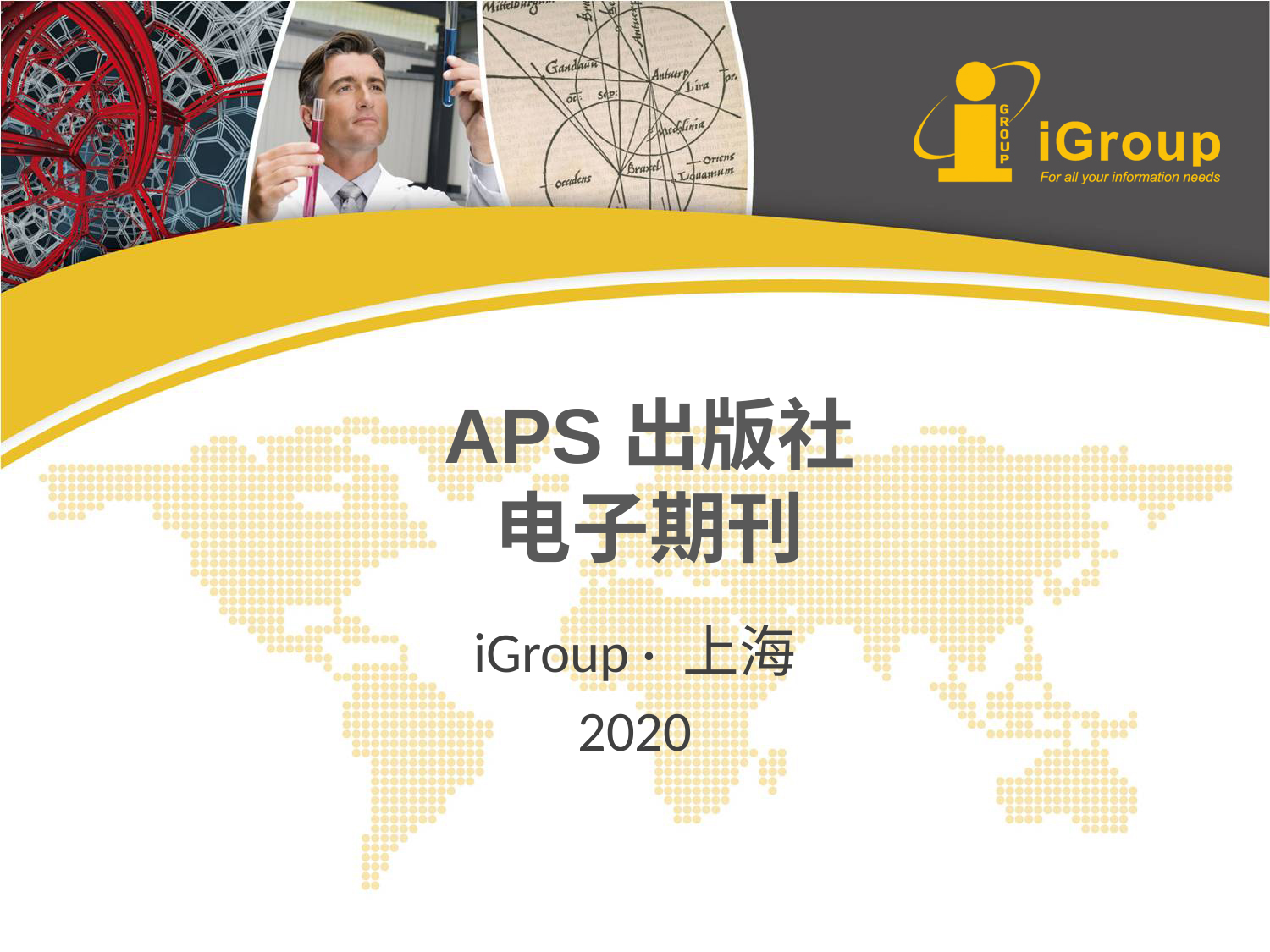

# APS出版社 电子期刊
iGroup · 上海
2020